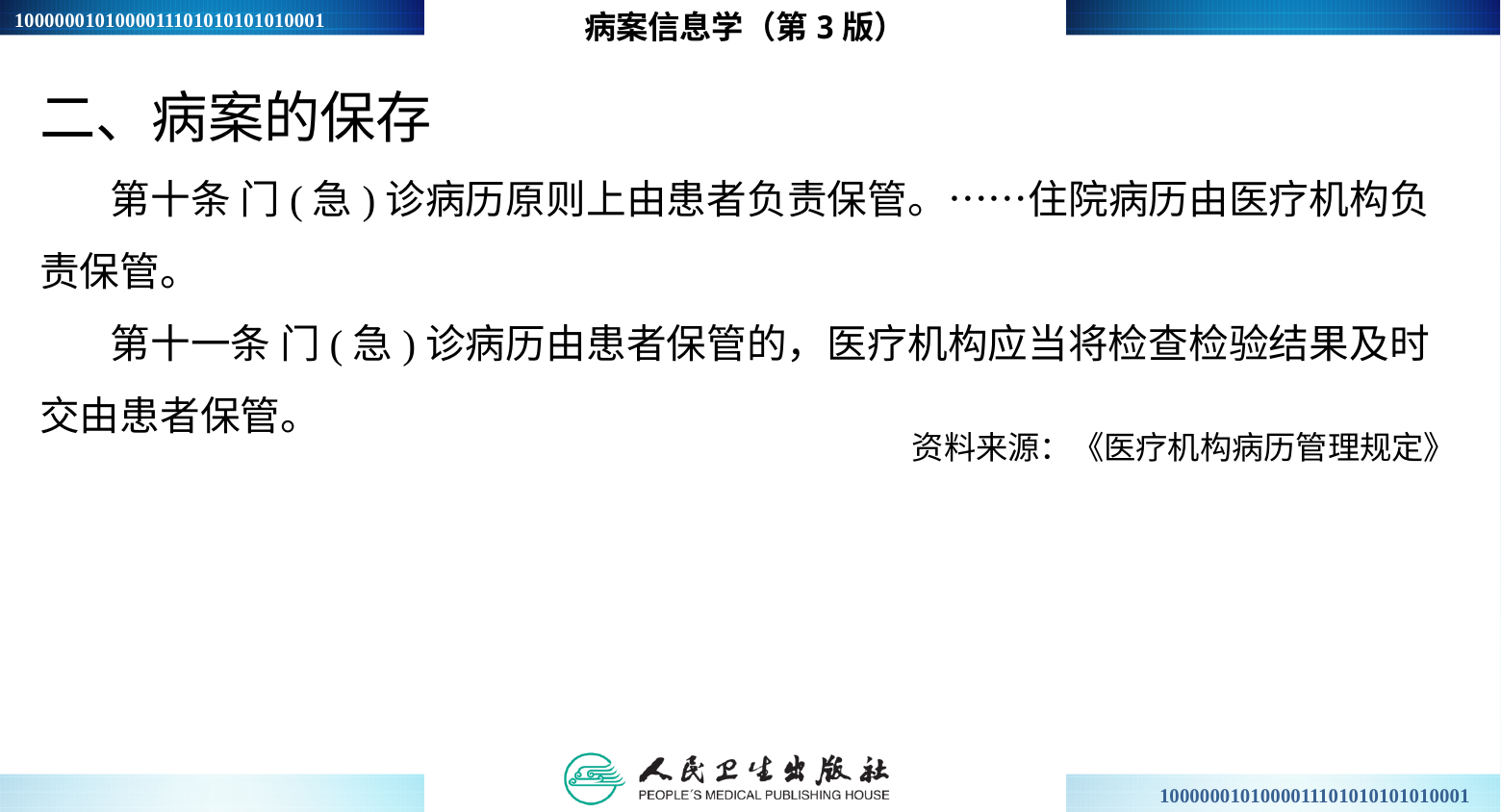

病案信息学（第3版）
二、病案的保存
第十条 门(急)诊病历原则上由患者负责保管。……住院病历由医疗机构负责保管。
第十一条 门(急)诊病历由患者保管的，医疗机构应当将检查检验结果及时交由患者保管。

资料来源：《医疗机构病历管理规定》